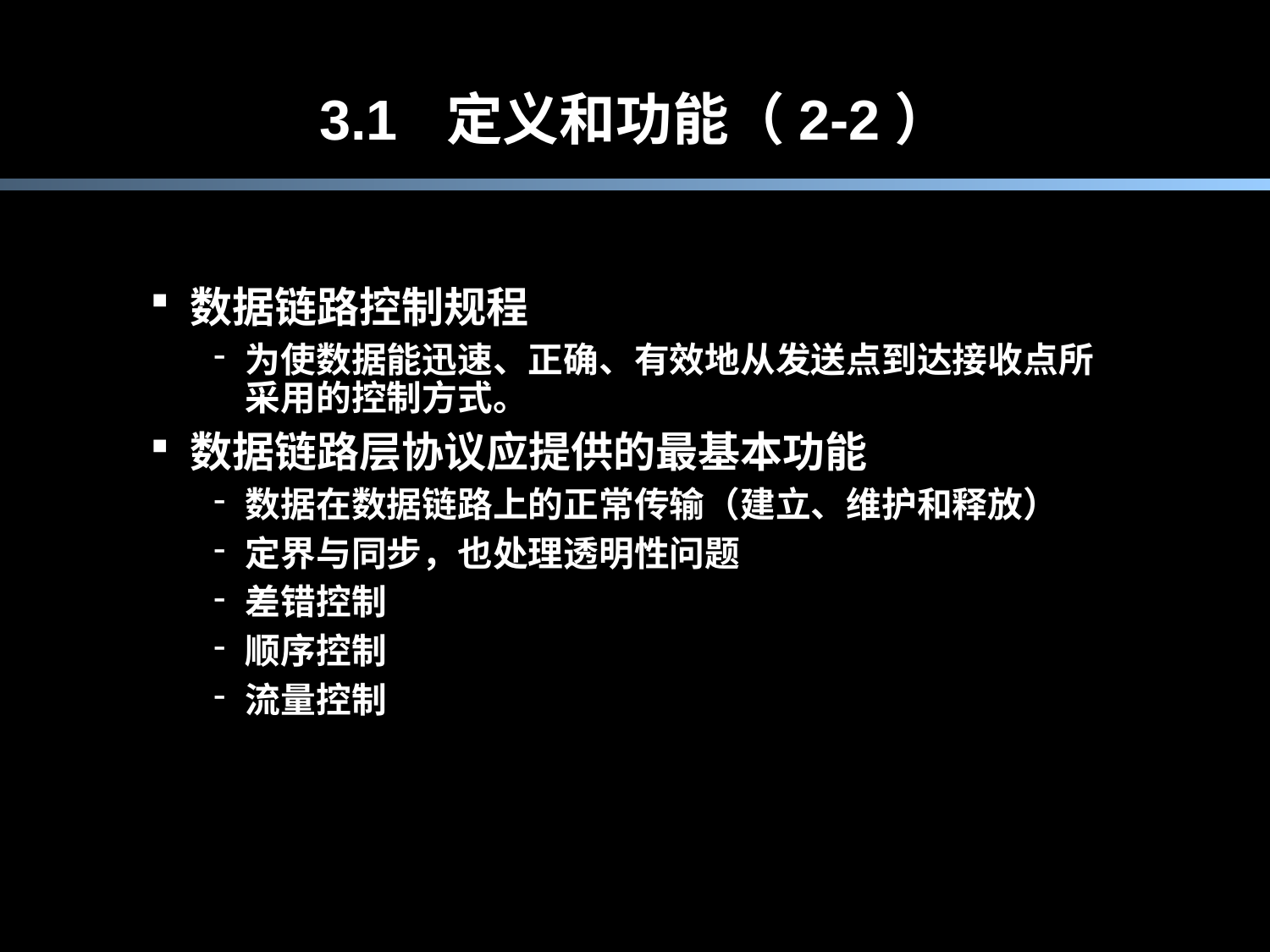

# 3.1	定义和功能（2-2）
数据链路控制规程
为使数据能迅速、正确、有效地从发送点到达接收点所采用的控制方式。
数据链路层协议应提供的最基本功能
数据在数据链路上的正常传输（建立、维护和释放）
定界与同步，也处理透明性问题
差错控制
顺序控制
流量控制